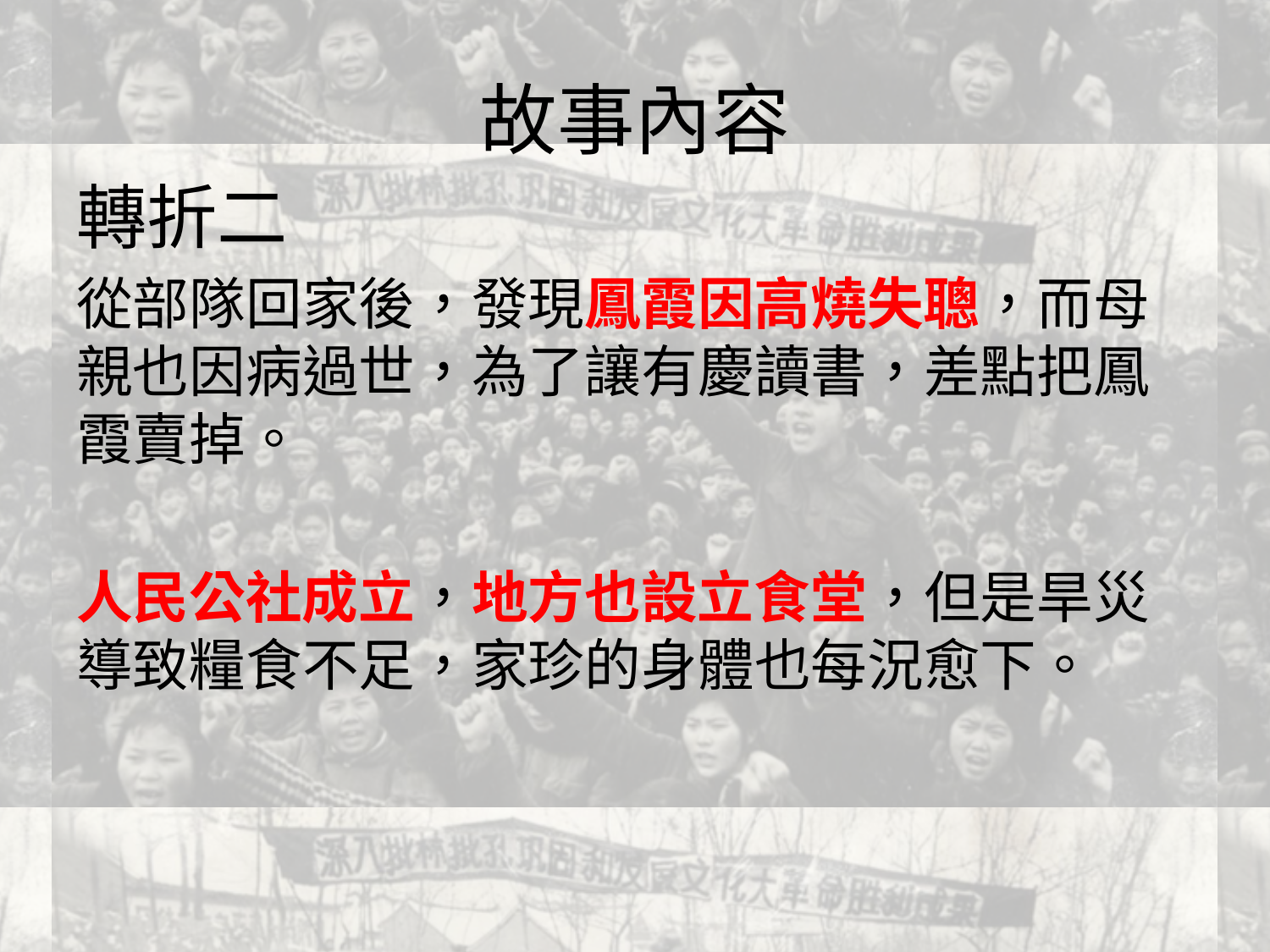

# 故事內容
轉折二
從部隊回家後，發現鳳霞因高燒失聰，而母親也因病過世，為了讓有慶讀書，差點把鳳霞賣掉。

人民公社成立，地方也設立食堂，但是旱災導致糧食不足，家珍的身體也每況愈下。